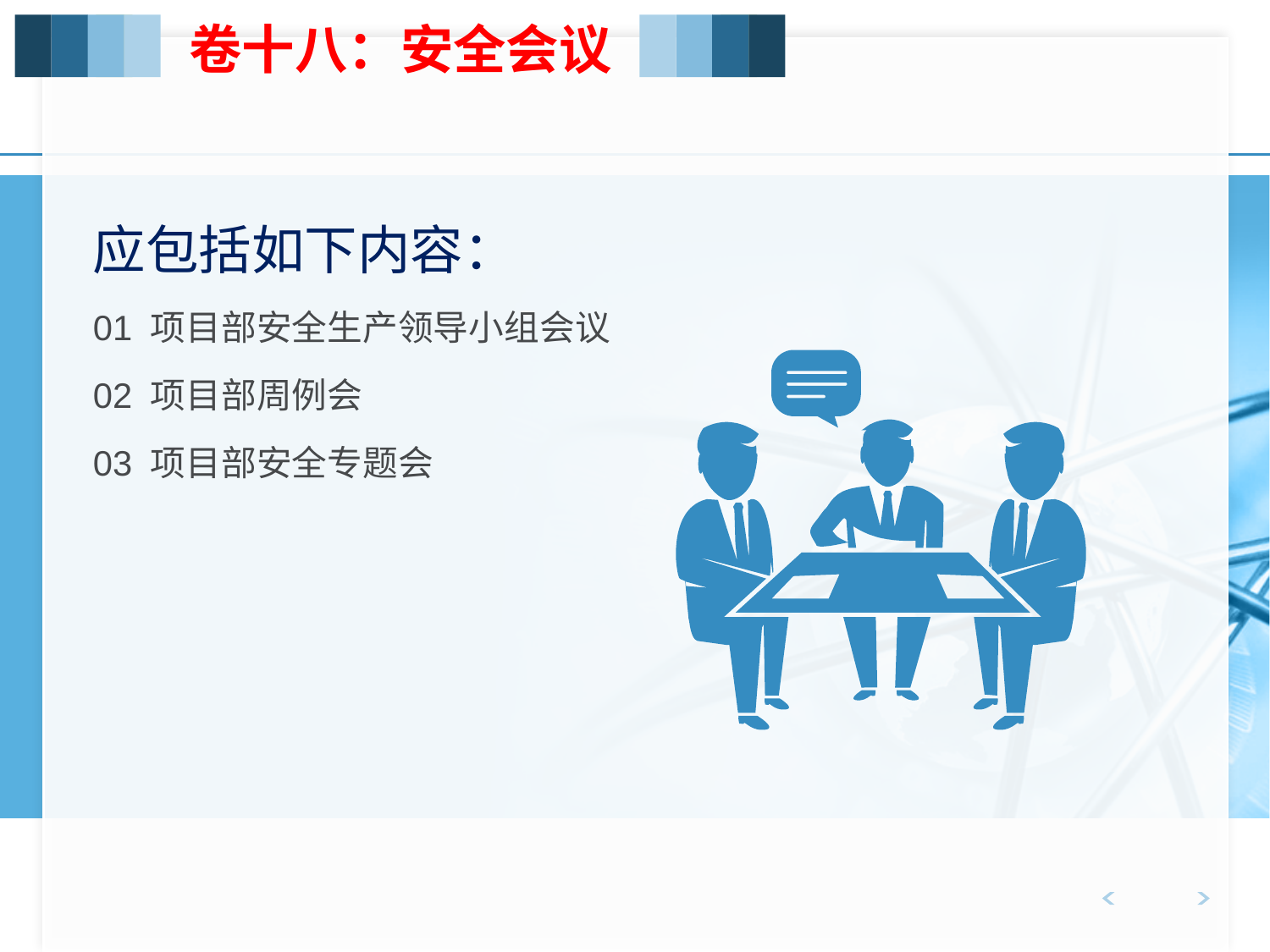

卷十八：安全会议

应包括如下内容：
01 项目部安全生产领导小组会议
02 项目部周例会
03 项目部安全专题会